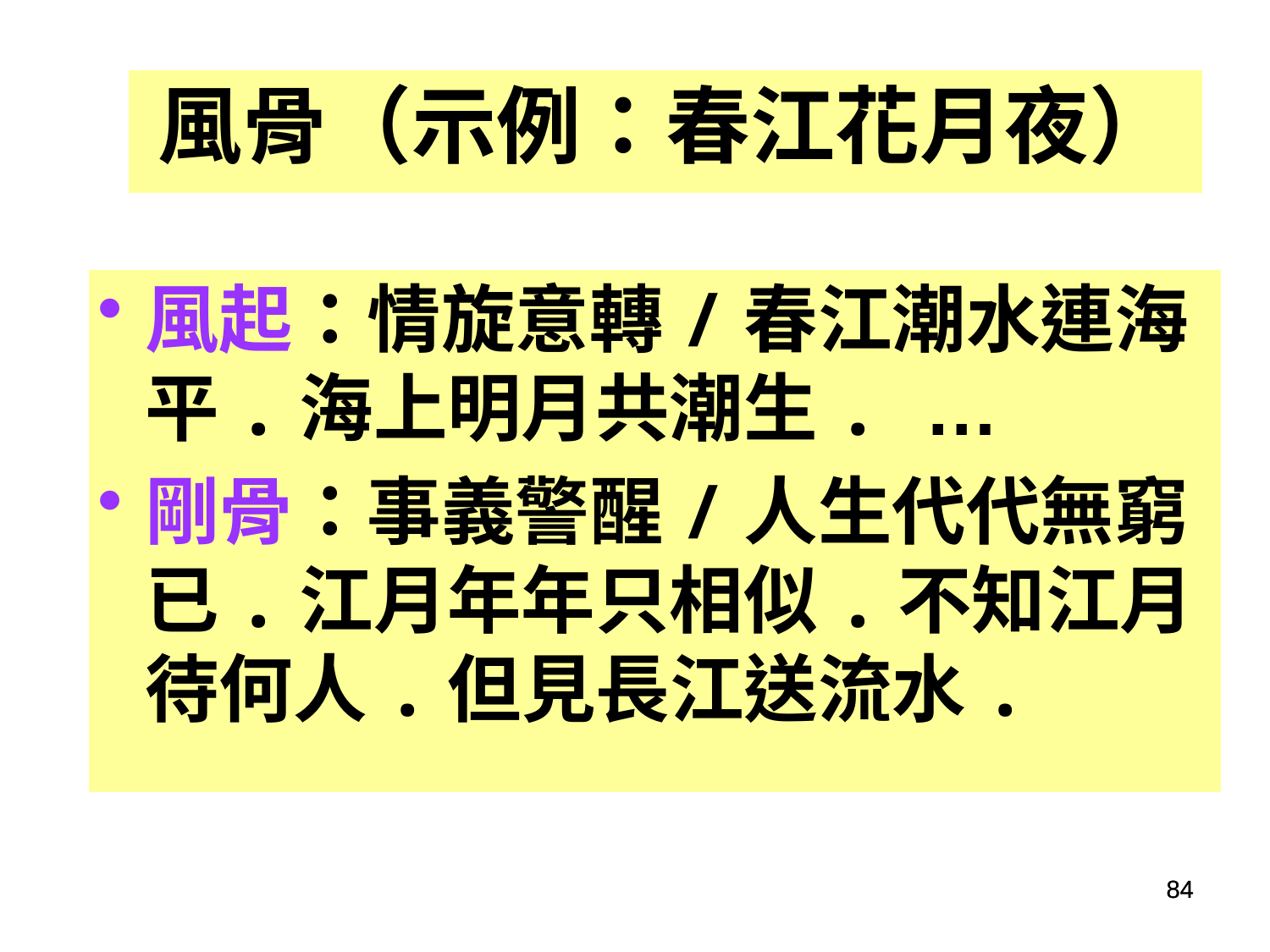

風骨（示例：春江花月夜）
風起：情旋意轉/春江潮水連海平.海上明月共潮生. …
剛骨：事義警醒/人生代代無窮已.江月年年只相似.不知江月待何人.但見長江送流水.

84
84